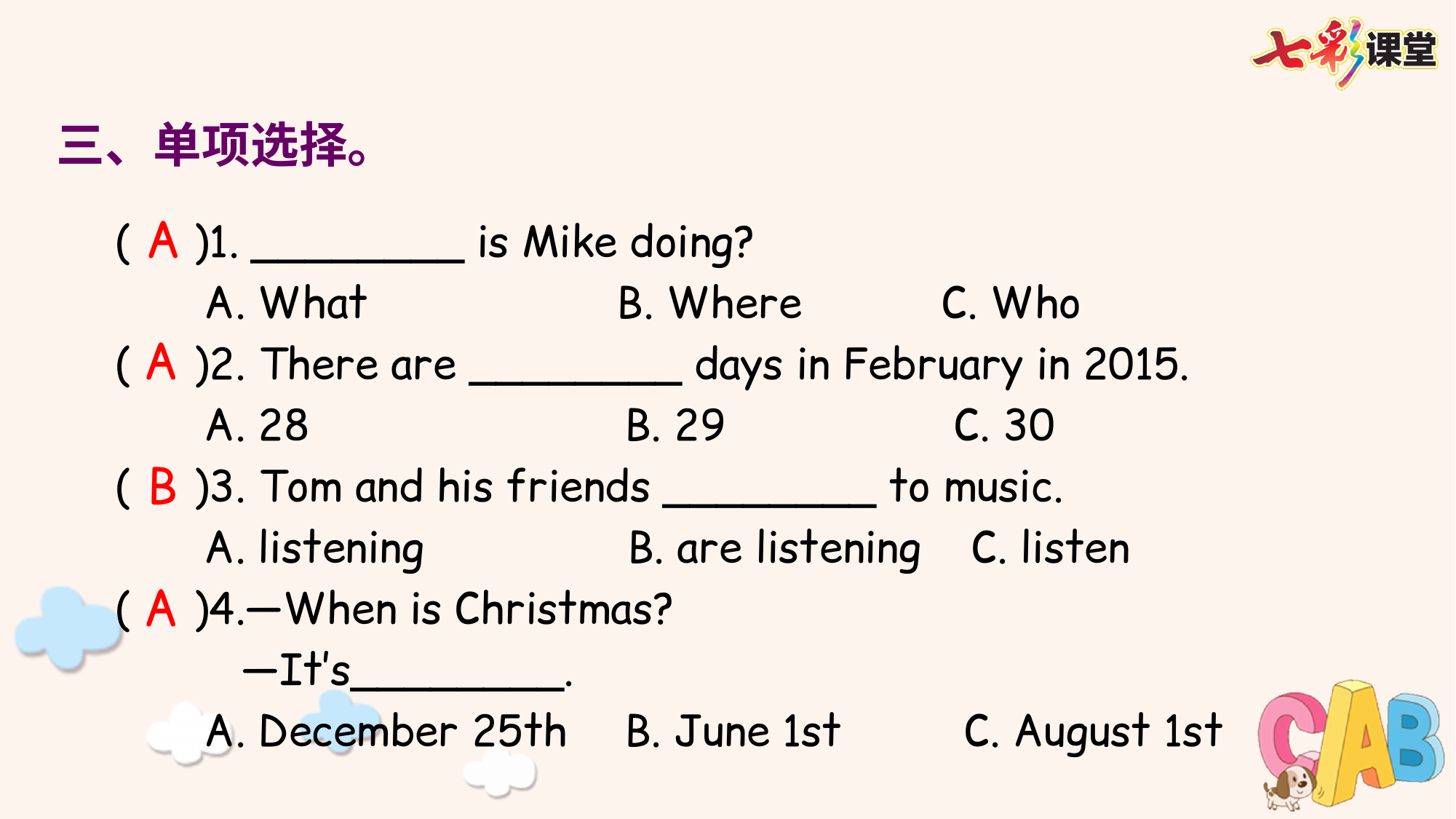

三、单项选择。
(     )1. ________ is Mike doing?
       A. What          	        B. Where           C. Who
(     )2. There are ________ days in February in 2015.
       A. 28            		B. 29                  C. 30
(     )3. Tom and his friends ________ to music.
       A. listening                B. are listening    C. listen
(     )4.—When is Christmas?
          —It’s________.
       A. December 25th  	B. June 1st        	 C. August 1st
A
A
B
A